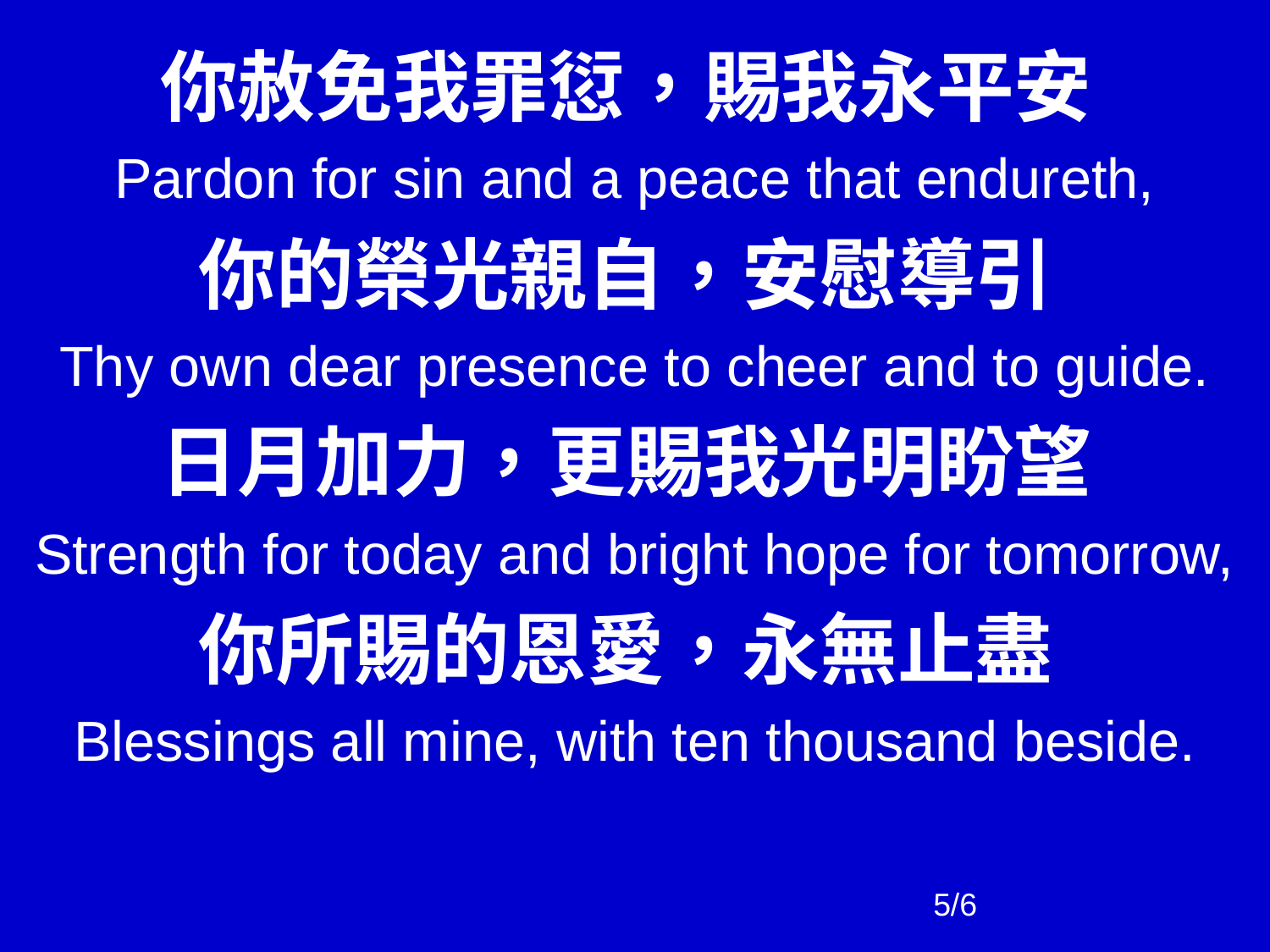

你赦免我罪愆，賜我永平安
Pardon for sin and a peace that endureth,
你的榮光親自，安慰導引
Thy own dear presence to cheer and to guide.
日月加力，更賜我光明盼望
Strength for today and bright hope for tomorrow,
你所賜的恩愛，永無止盡
Blessings all mine, with ten thousand beside.
5/6